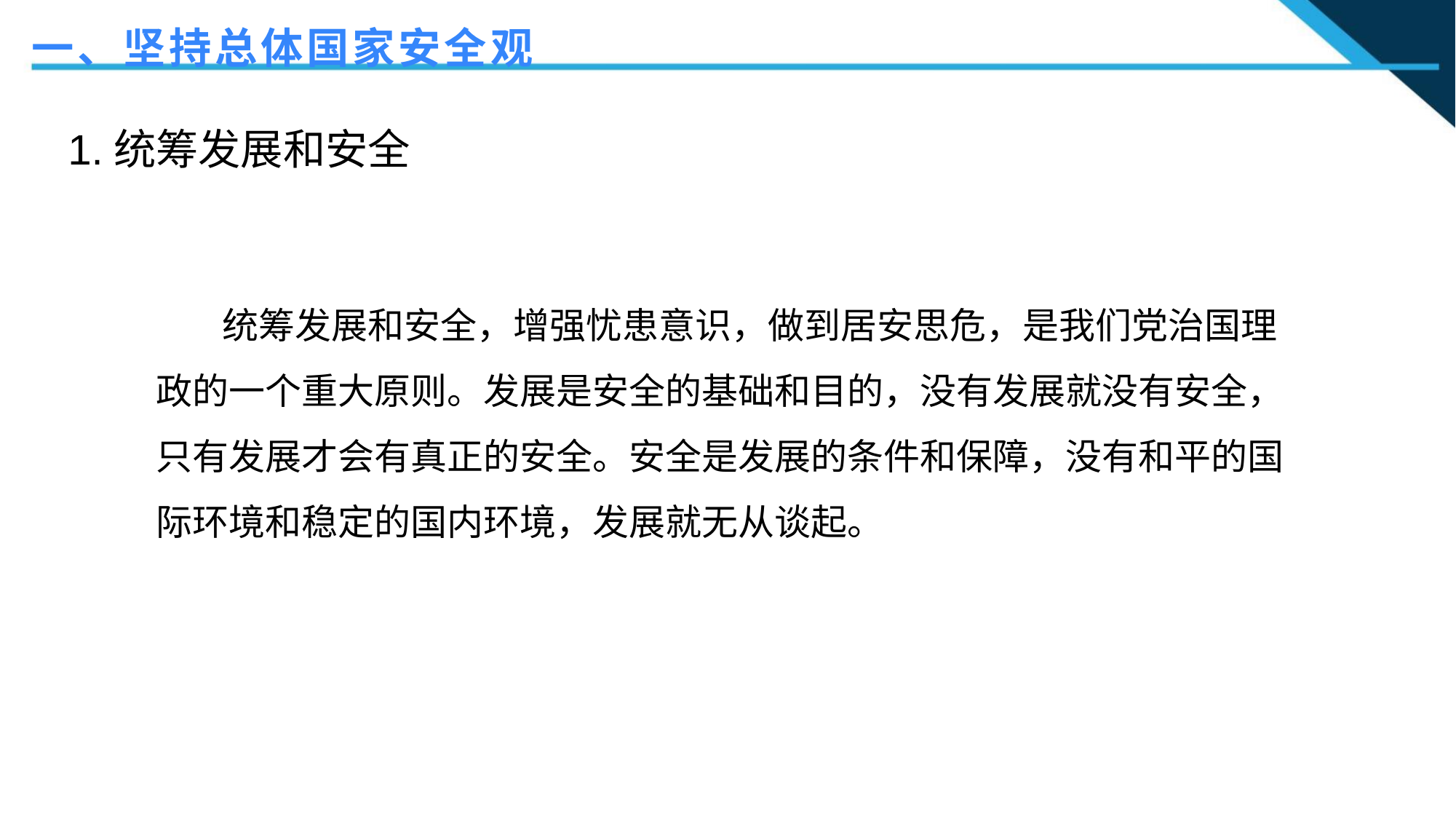

一、坚持总体国家安全观

1.统筹发展和安全
       统筹发展和安全，增强忧患意识，做到居安思危，是我们党治国理政的一个重大原则。发展是安全的基础和目的，没有发展就没有安全，只有发展才会有真正的安全。安全是发展的条件和保障，没有和平的国际环境和稳定的国内环境，发展就无从谈起。